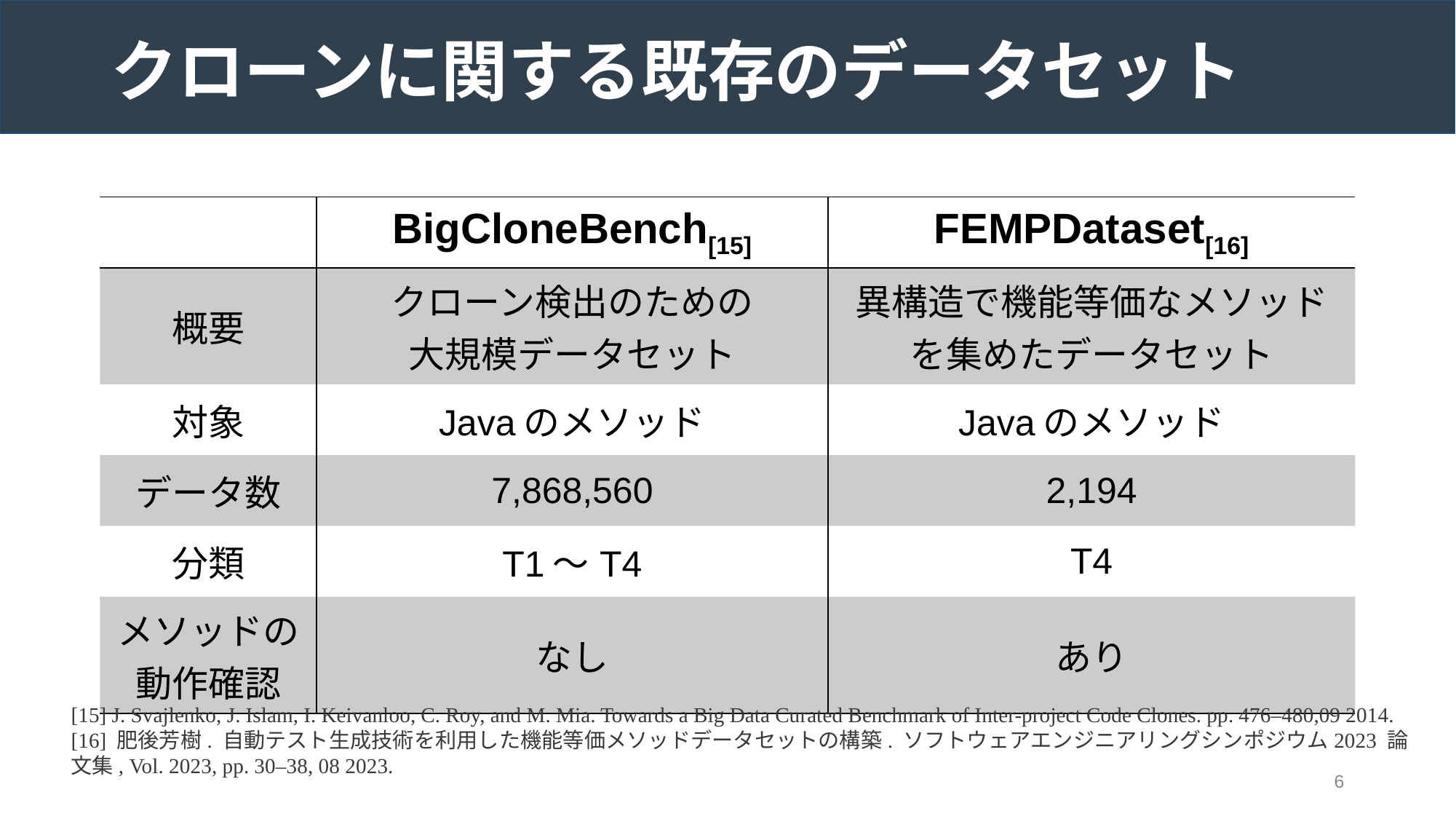

# クローンに関する既存のデータセット
|  | BigCloneBench[15] | FEMPDataset[16] |
| --- | --- | --- |
| 概要 | クローン検出のための 大規模データセット | 異構造で機能等価なメソッド を集めたデータセット |
| 対象 | Javaのメソッド | Javaのメソッド |
| データ数 | 7,868,560 | 2,194 |
| 分類 | T1～T4 | T4 |
| メソッドの動作確認 | なし | あり |

[15] J. Svajlenko, J. Islam, I. Keivanloo, C. Roy, and M. Mia. Towards a Big Data Curated Benchmark of Inter-project Code Clones. pp. 476–480,09 2014.
[16] 肥後芳樹. 自動テスト生成技術を利用した機能等価メソッドデータセットの構築. ソフトウェアエンジニアリングシンポジウム2023 論文集, Vol. 2023, pp. 30–38, 08 2023.
6